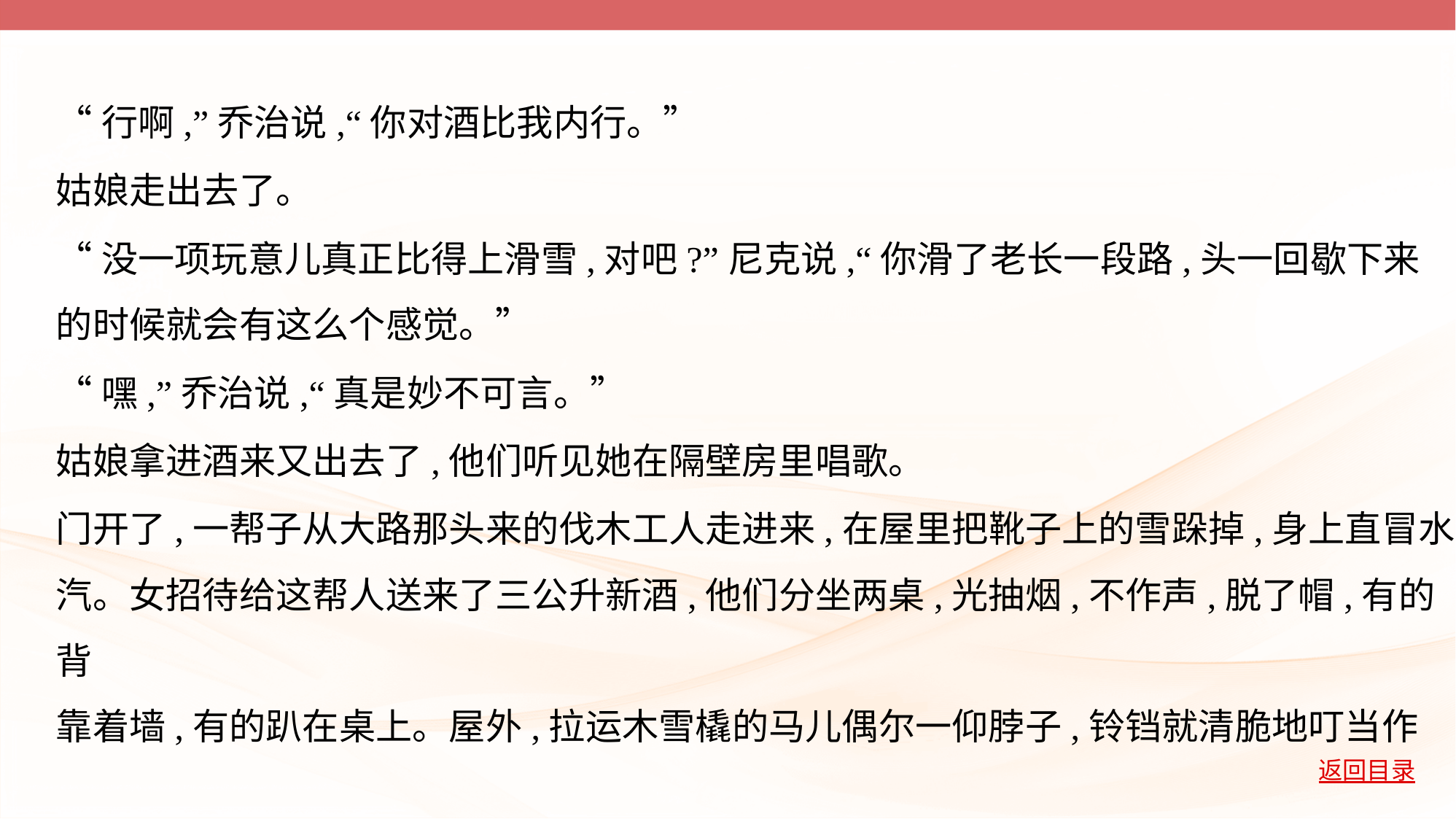

“行啊,”乔治说,“你对酒比我内行。”
姑娘走出去了。
“没一项玩意儿真正比得上滑雪,对吧?”尼克说,“你滑了老长一段路,头一回歇下来
的时候就会有这么个感觉。”
“嘿,”乔治说,“真是妙不可言。”
姑娘拿进酒来又出去了,他们听见她在隔壁房里唱歌。
门开了,一帮子从大路那头来的伐木工人走进来,在屋里把靴子上的雪跺掉,身上直冒水
汽。女招待给这帮人送来了三公升新酒,他们分坐两桌,光抽烟,不作声,脱了帽,有的背
靠着墙,有的趴在桌上。屋外,拉运木雪橇的马儿偶尔一仰脖子,铃铛就清脆地叮当作